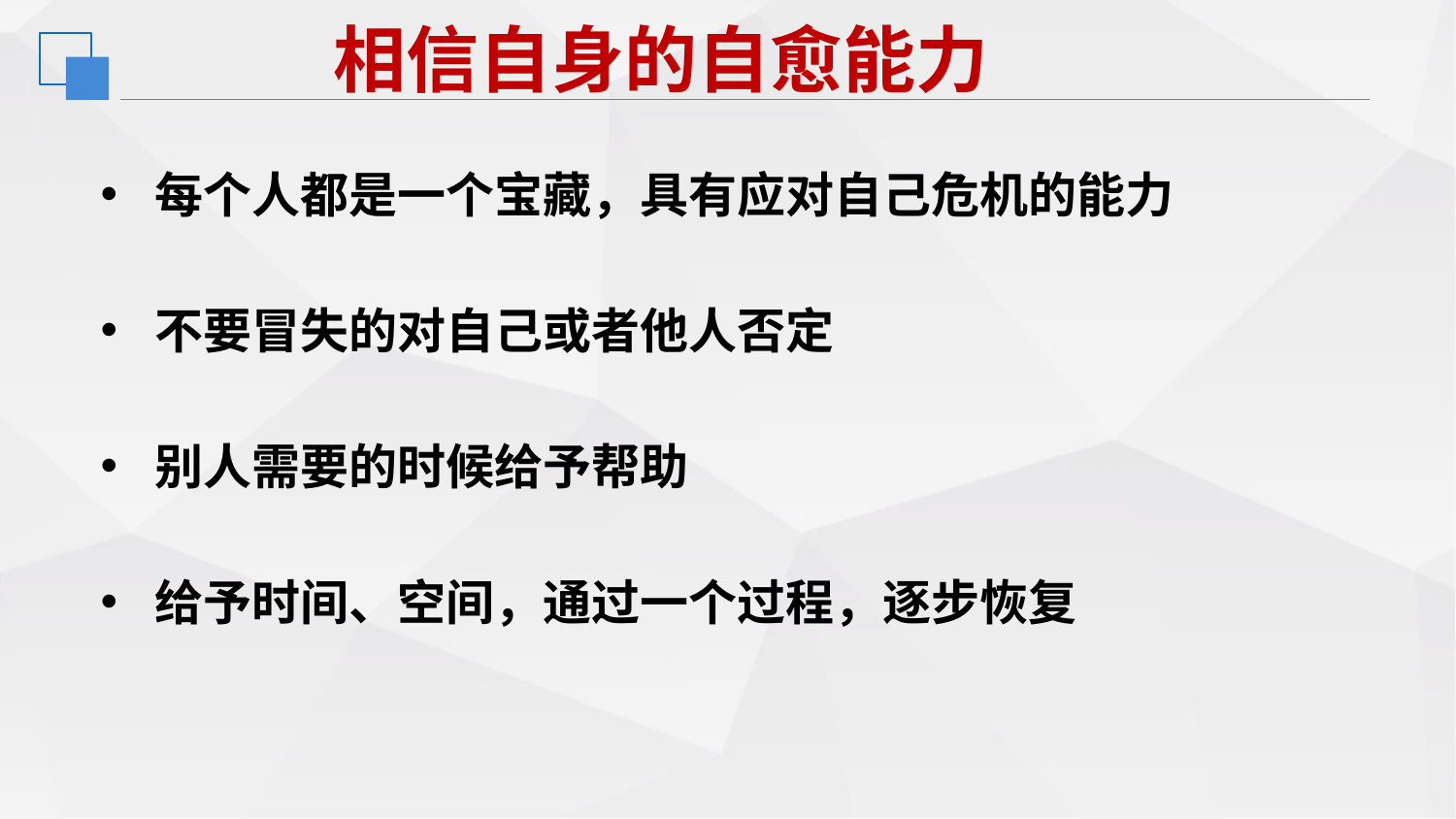

相信自身的自愈能力
每个人都是一个宝藏，具有应对自己危机的能力

不要冒失的对自己或者他人否定

别人需要的时候给予帮助

给予时间、空间，通过一个过程，逐步恢复
19